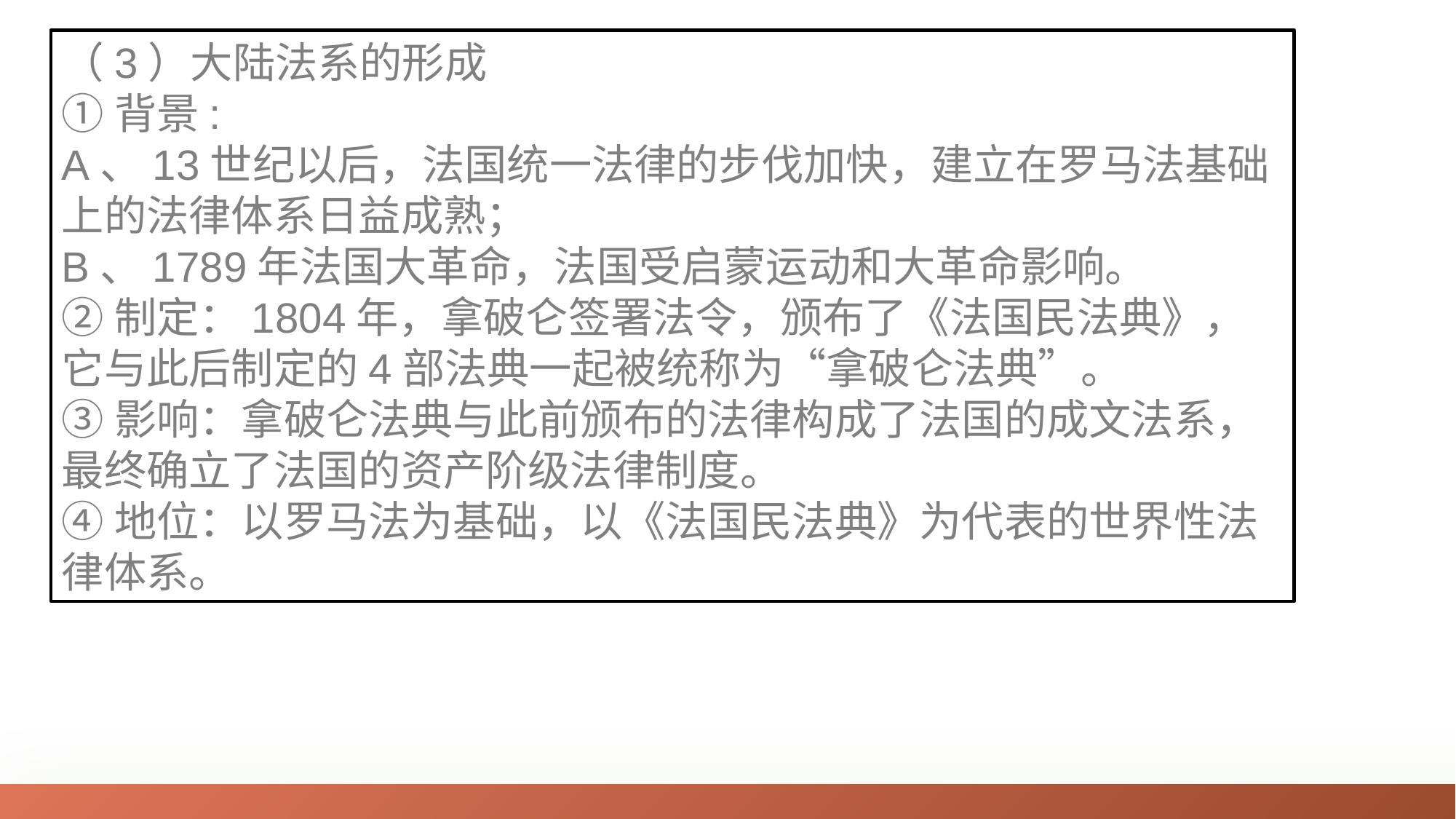

（3）大陆法系的形成
①背景:
A、13世纪以后，法国统一法律的步伐加快，建立在罗马法基础上的法律体系日益成熟；
B、1789年法国大革命，法国受启蒙运动和大革命影响。
②制定：1804年，拿破仑签署法令，颁布了《法国民法典》，它与此后制定的4部法典一起被统称为“拿破仑法典”。
③影响：拿破仑法典与此前颁布的法律构成了法国的成文法系，最终确立了法国的资产阶级法律制度。
④地位：以罗马法为基础，以《法国民法典》为代表的世界性法律体系。
02
稿定PPT
稿定PPT，海量素材持续更新，上千款模板选择总有一款适合你